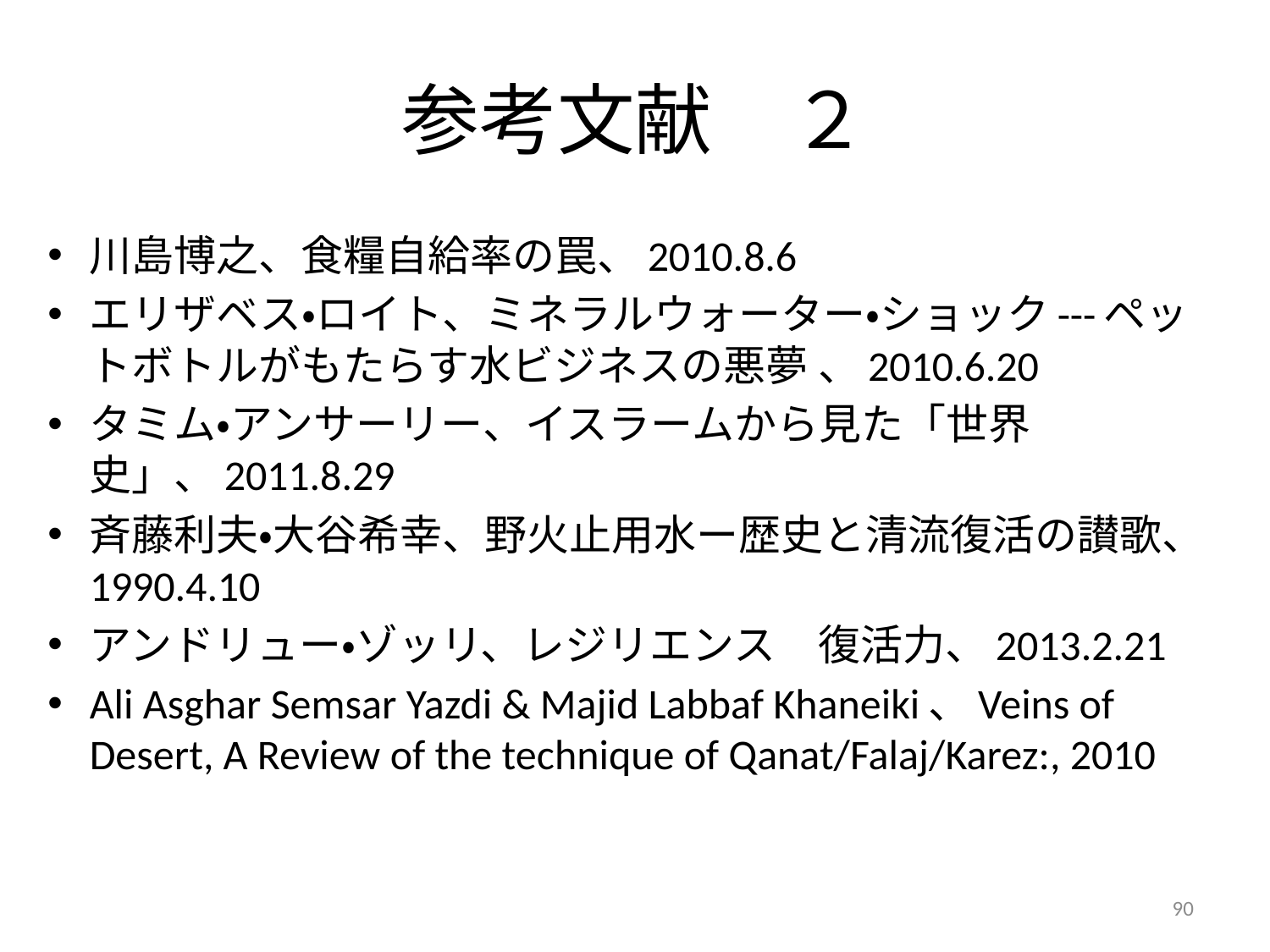

# 参考文献　２
川島博之、食糧自給率の罠、2010.8.6
エリザベス・ロイト、ミネラルウォーター・ショック---ペットボトルがもたらす水ビジネスの悪夢 、2010.6.20
タミム・アンサーリー、イスラームから見た「世界史」、2011.8.29
斉藤利夫・大谷希幸、野火止用水ー歴史と清流復活の讃歌、1990.4.10
アンドリュー・ゾッリ、レジリエンス　復活力、2013.2.21
Ali Asghar Semsar Yazdi & Majid Labbaf Khaneiki、Veins of Desert, A Review of the technique of Qanat/Falaj/Karez:, 2010
90